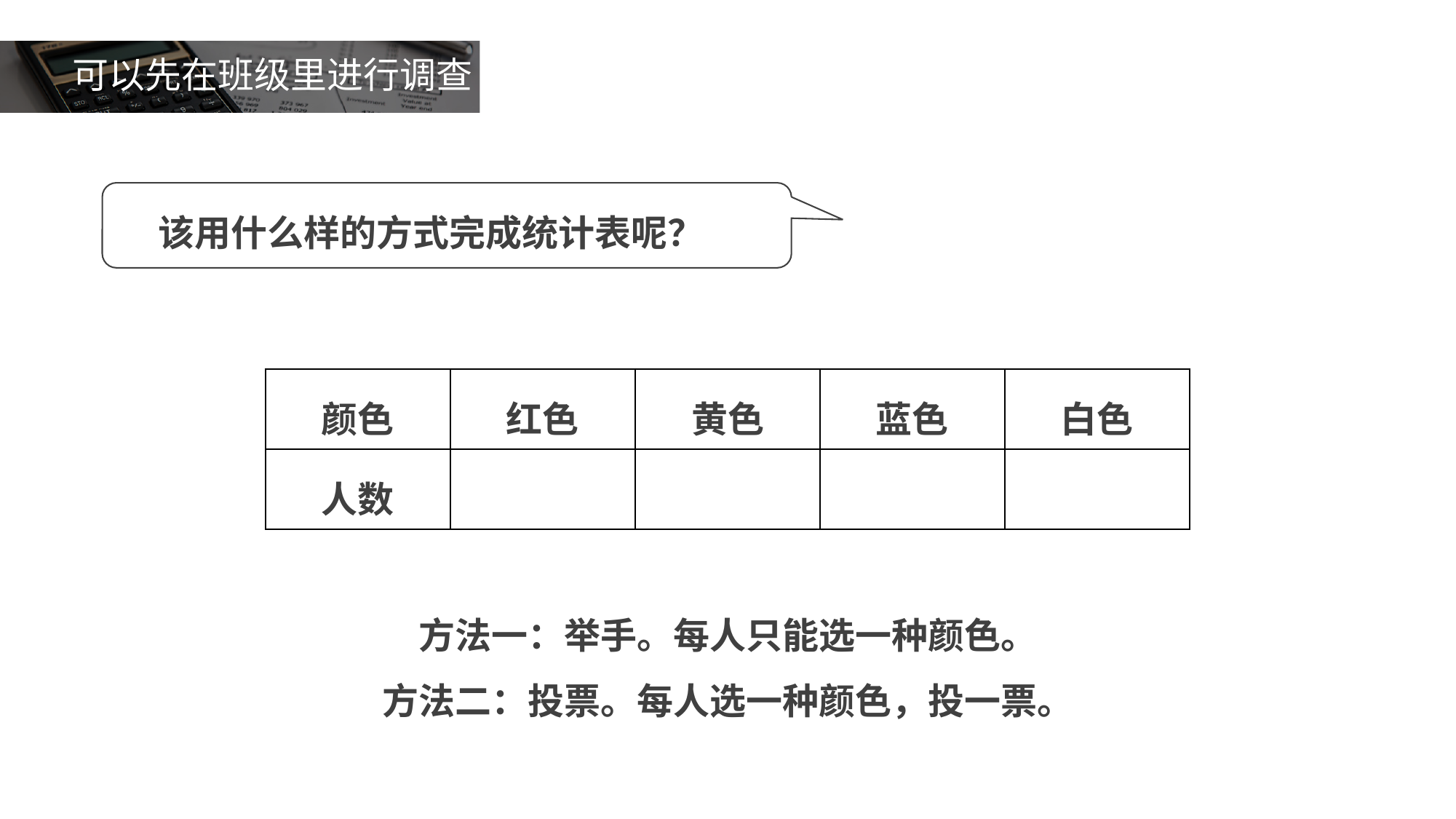

可以先在班级里进行调查
    该用什么样的方式完成统计表呢？
| 颜色 | 红色 | 黄色 | 蓝色 | 白色 |
| --- | --- | --- | --- | --- |
| 人数 |  |  |  |  |
方法一：举手。每人只能选一种颜色。
方法二：投票。每人选一种颜色，投一票。